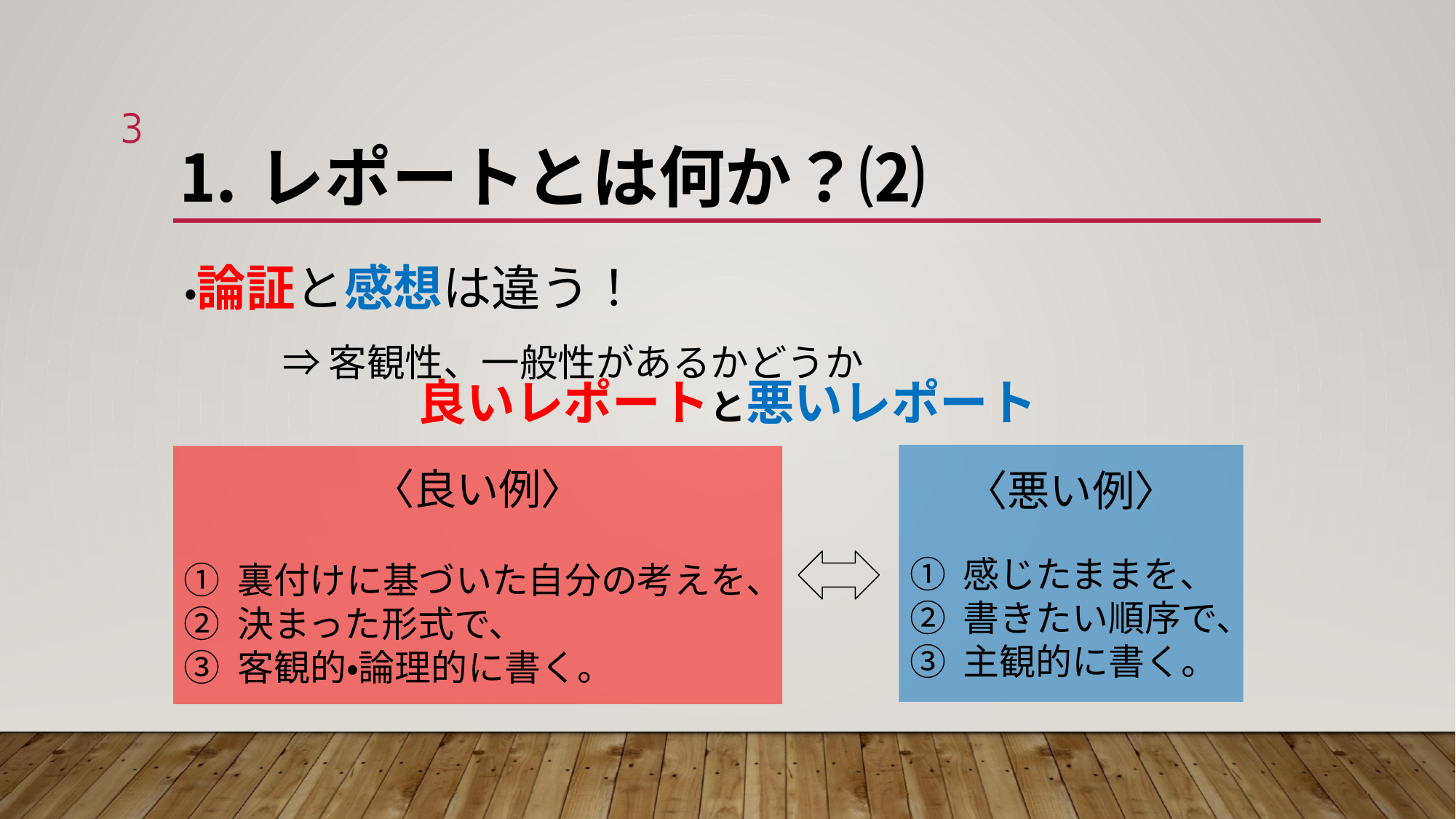

3
⒈レポートとは何か？⑵
・論証と感想は違う！
  	⇒客観性、一般性があるかどうか

良いレポートと悪いレポート
〈悪い例〉

① 感じたままを、
② 書きたい順序で、
③ 主観的に書く。
〈良い例〉

① 裏付けに基づいた自分の考えを、
② 決まった形式で、
③ 客観的・論理的に書く。